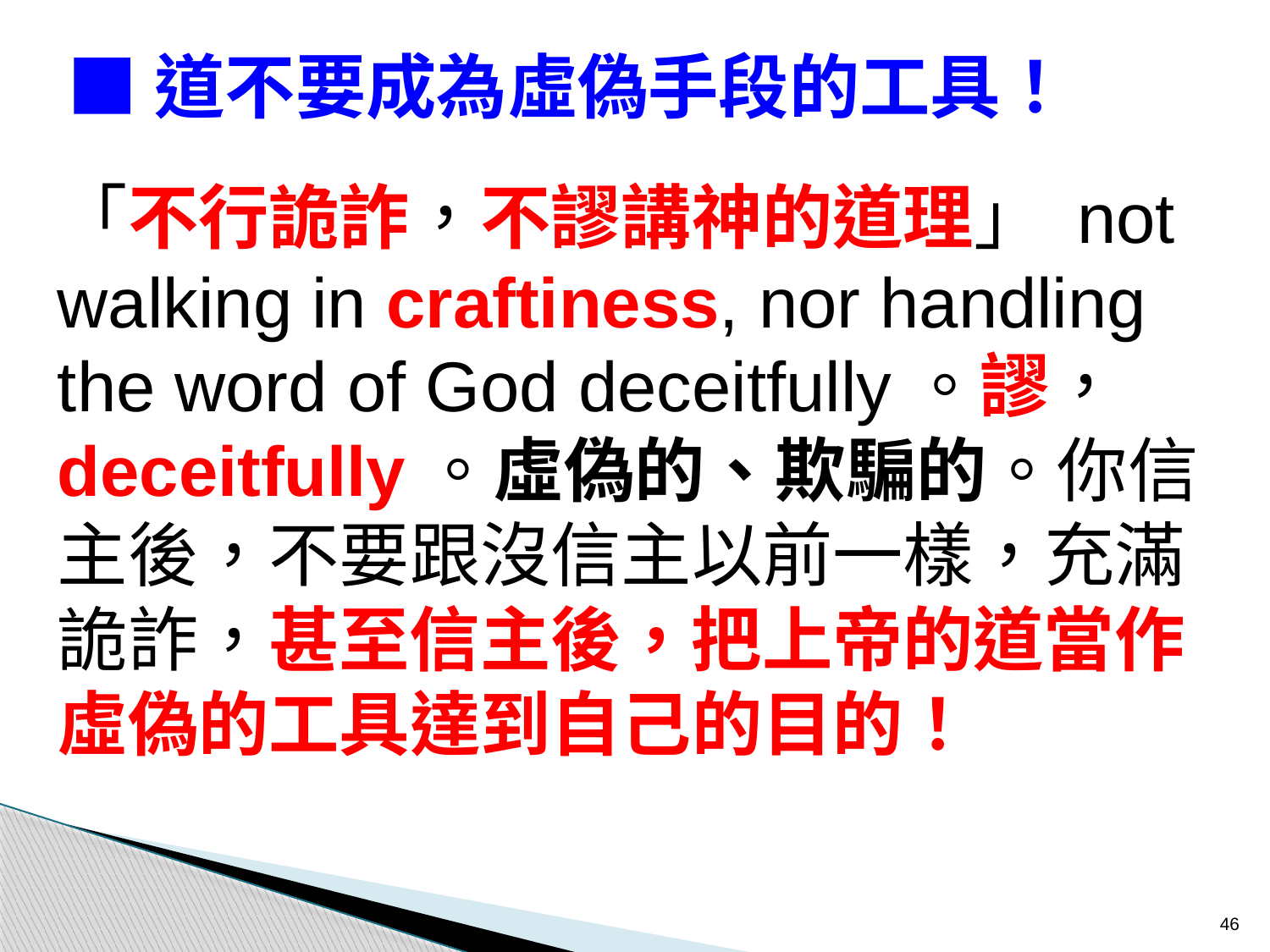

■道不要成為虛偽手段的工具！
「不行詭詐，不謬講神的道理」 not walking in craftiness, nor handling the word of God deceitfully。謬， deceitfully。虛偽的、欺騙的。你信主後，不要跟沒信主以前一樣，充滿詭詐，甚至信主後，把上帝的道當作虛偽的工具達到自己的目的！
46